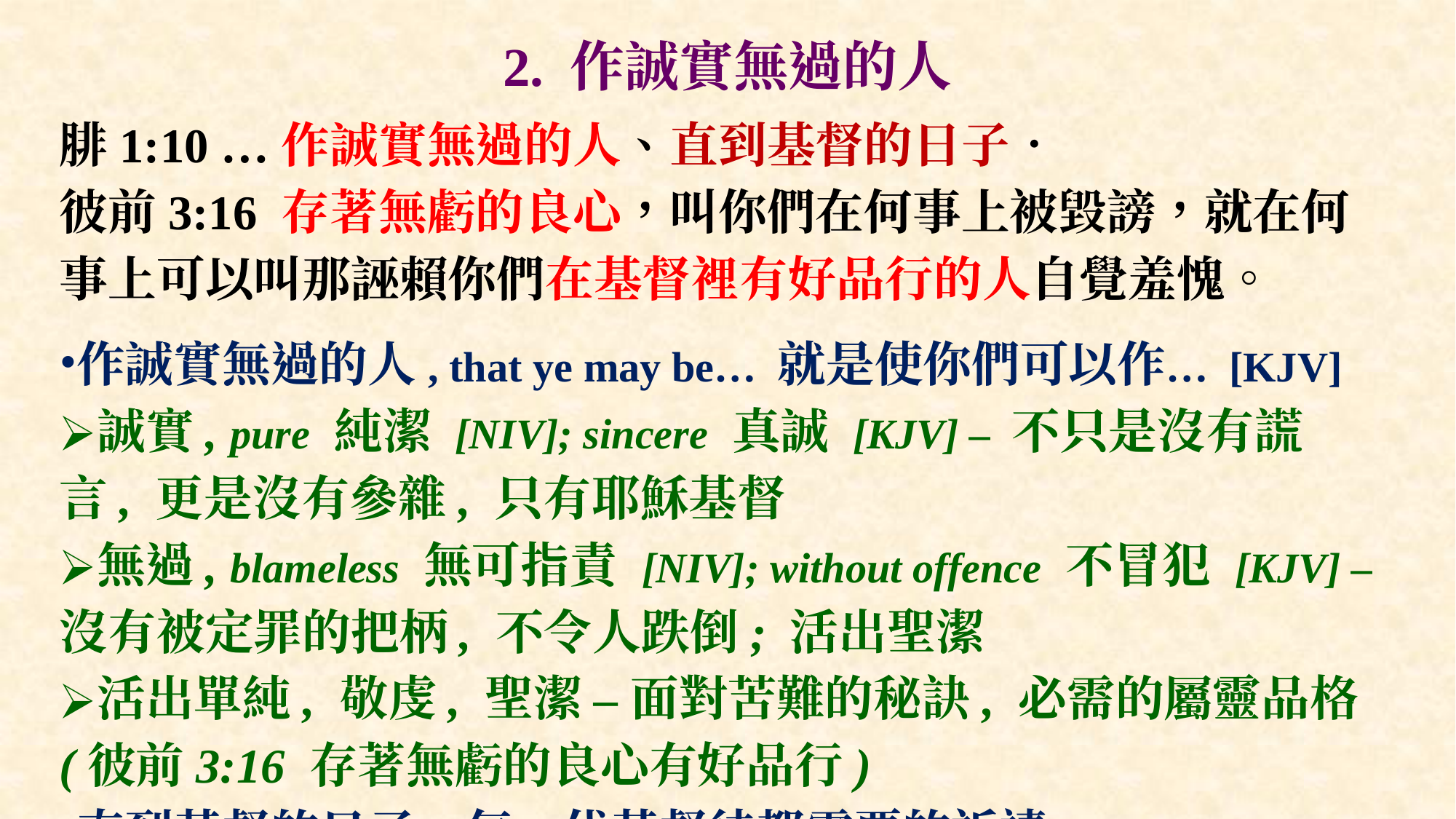

# 2. 作誠實無過的人
腓1:10 …作誠實無過的人、直到基督的日子．
彼前3:16 存著無虧的良心，叫你們在何事上被毀謗，就在何事上可以叫那誣賴你們在基督裡有好品行的人自覺羞愧。
作誠實無過的人, that ye may be… 就是使你們可以作… [KJV]
誠實, pure 純潔 [NIV]; sincere 真誠 [KJV] – 不只是沒有謊言, 更是沒有參雜, 只有耶穌基督
無過, blameless 無可指責 [NIV]; without offence 不冒犯 [KJV] – 沒有被定罪的把柄, 不令人跌倒; 活出聖潔
活出單純, 敬虔, 聖潔 – 面對苦難的秘訣, 必需的屬靈品格 (彼前3:16 存著無虧的良心有好品行)
直到基督的日子 – 每一代基督徒都需要的祈禱